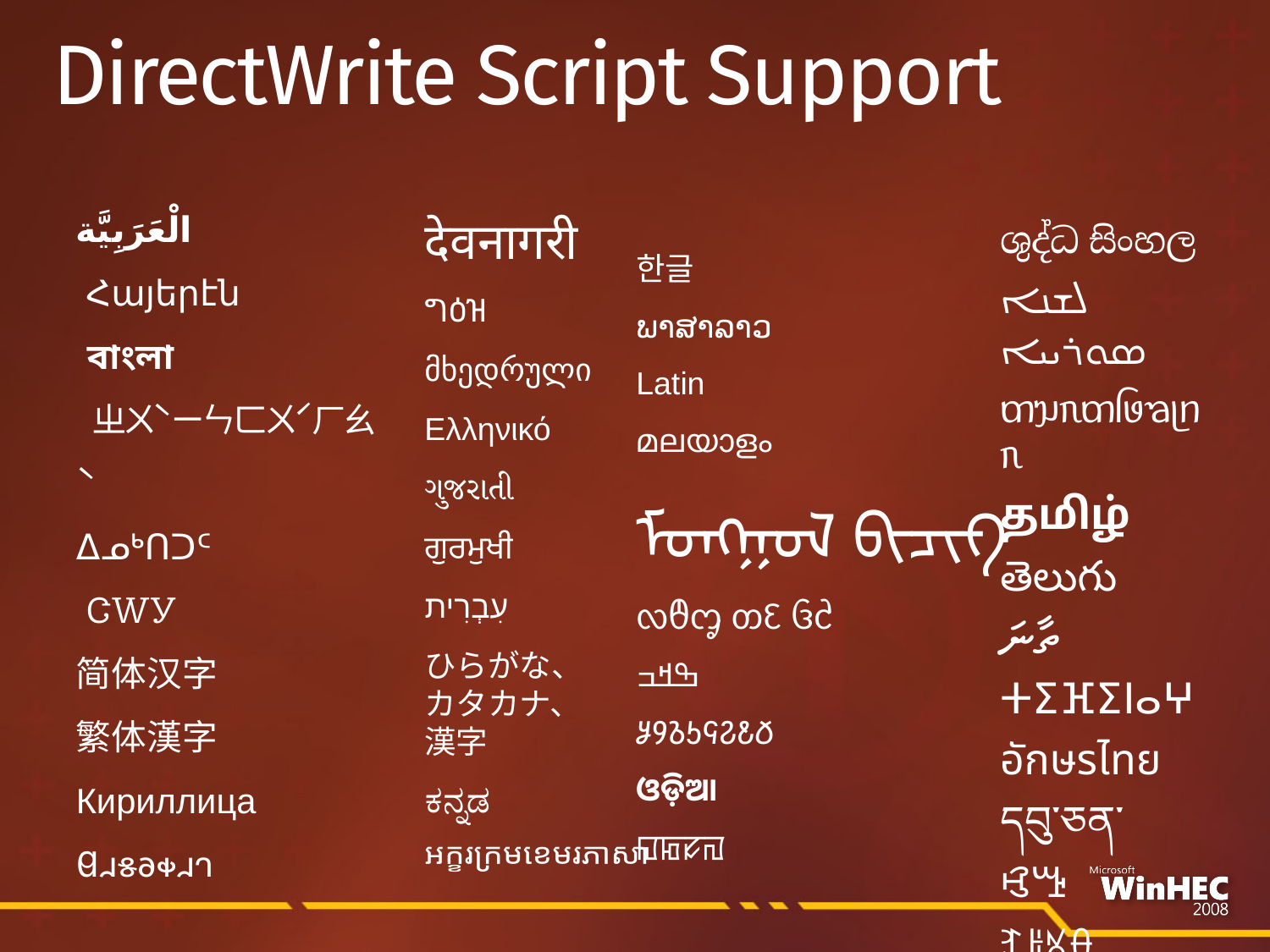

# DirectWrite Script Support
الْعَرَبِيَّة
 Հայերէն
 বাংলা
 ㄓㄨˋ ㄧㄣ ㄈㄨˊ ㄏㄠˋ
ᐃᓄᒃᑎᑐᑦ
 ᏣᎳᎩ
简体汉字
繁体漢字
Кириллица
𐐔𐐯𐑅𐐨𐑉𐐯𐐻
देवनागरी
ግዕዝ
მხედრული
Ελληνικό
ગુજરાતી
ਗੁਰਮੁਖੀ
עִבְרִית
ひらがな、
カタカナ、
漢字
ಕನ್ನಡ
អក្ខរក្រមខេមរភាសា
ශුද්ධ සිංහල
ܠܫܢܐ ܣܘܪܝܝܐ
ᥖᥭᥰᥖᥬᥳᥑᥨᥒᥰ
தமிழ்
తెలుగు
ތާނަ
ⵜⵉⴼⵉⵏⴰⵖ
อักษรไทย
དབུ་ཅན་
ꕙꔤ
ꆈꌠꁱꂷ
한글
ພາສາລາວ
Latin
മലയാളം
ᠮᠣᠩᠭᠣᠯ ᠪᠢᠴᠢᠻ
ᦟᦹᧅ ᦎᦷ ᦑᦺ
ߒߞߏ
𐒋𐒘𐒈𐒑𐒛𐒒𐒕𐒀
ଓଡ଼ିଆ
ꡍꡂꡛꡌ